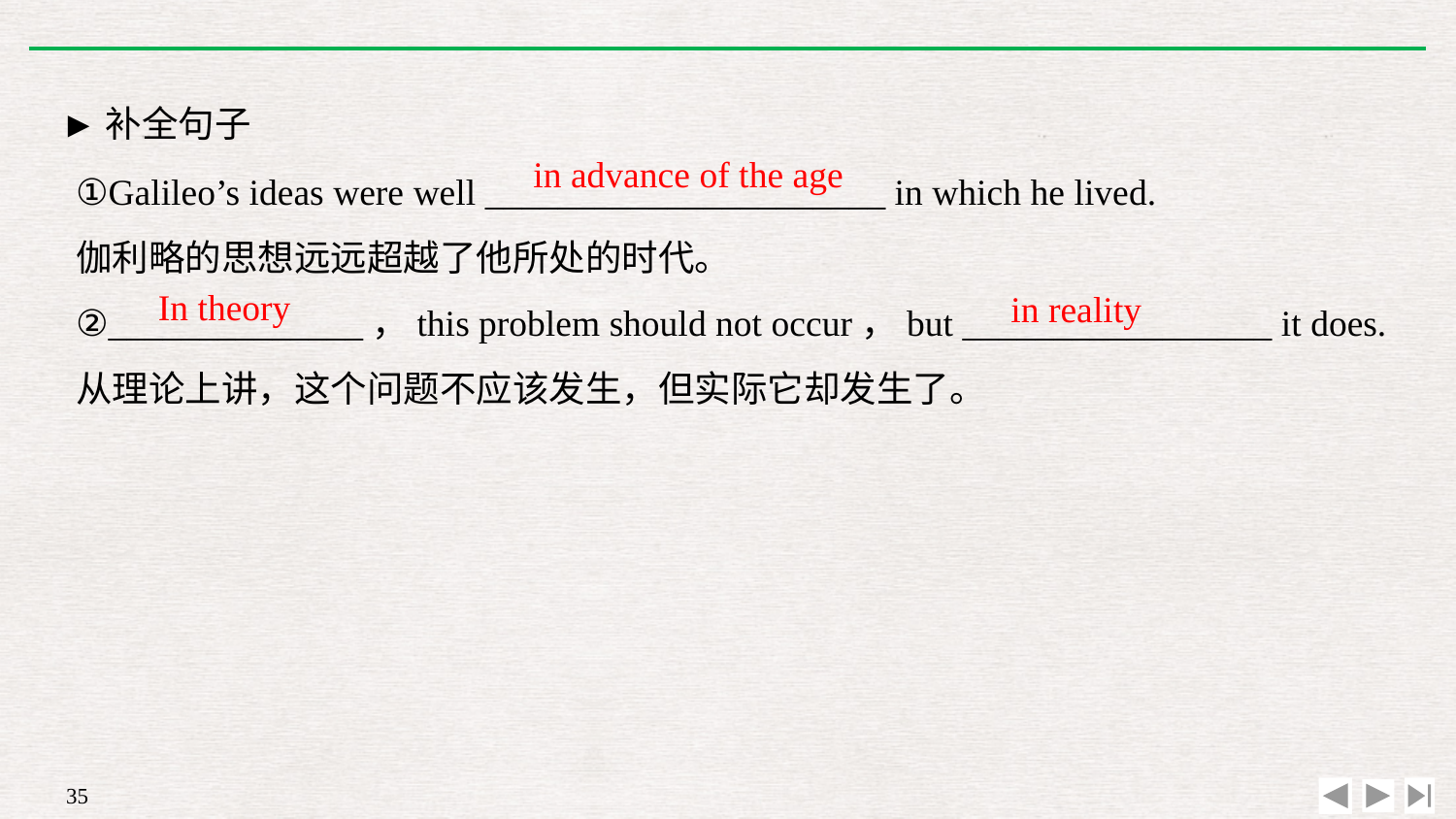

►补全句子
①Galileo’s ideas were well ______________________ in which he lived.
伽利略的思想远远超越了他所处的时代。
②______________，this problem should not occur，but _________________ it does.
从理论上讲，这个问题不应该发生，但实际它却发生了。
in advance of the age
In theory
in reality